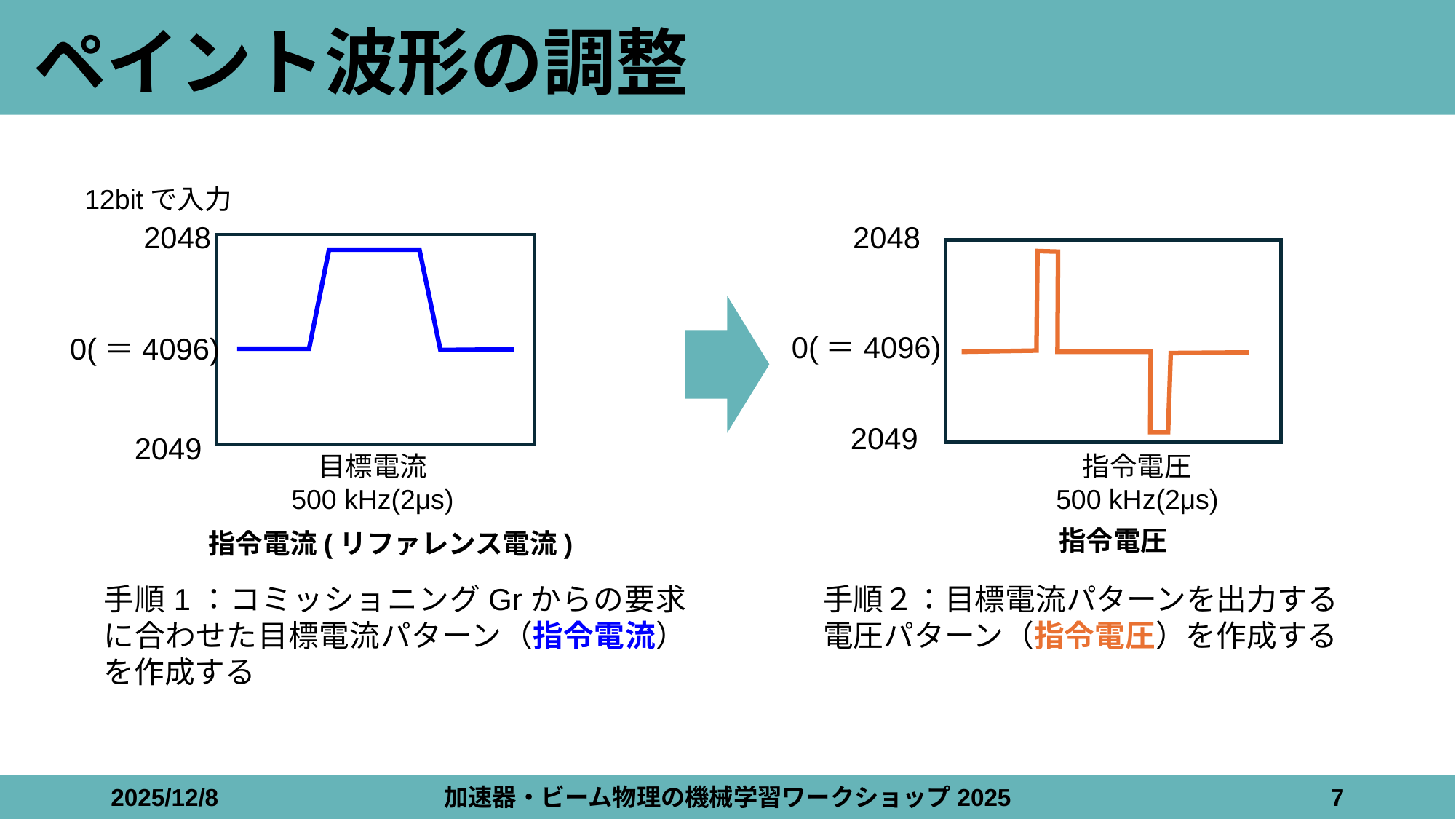

# ペイント波形の調整
12bitで入力
2048
2048

0(＝4096)
0(＝4096)
2049
2049
目標電流
500 kHz(2μs)
指令電圧
500 kHz(2μs)
指令電圧
指令電流(リファレンス電流)
手順1：コミッショニングGrからの要求に合わせた目標電流パターン（指令電流）を作成する
手順２：目標電流パターンを出力する電圧パターン（指令電圧）を作成する
2025/12/8
加速器・ビーム物理の機械学習ワークショップ2025
7